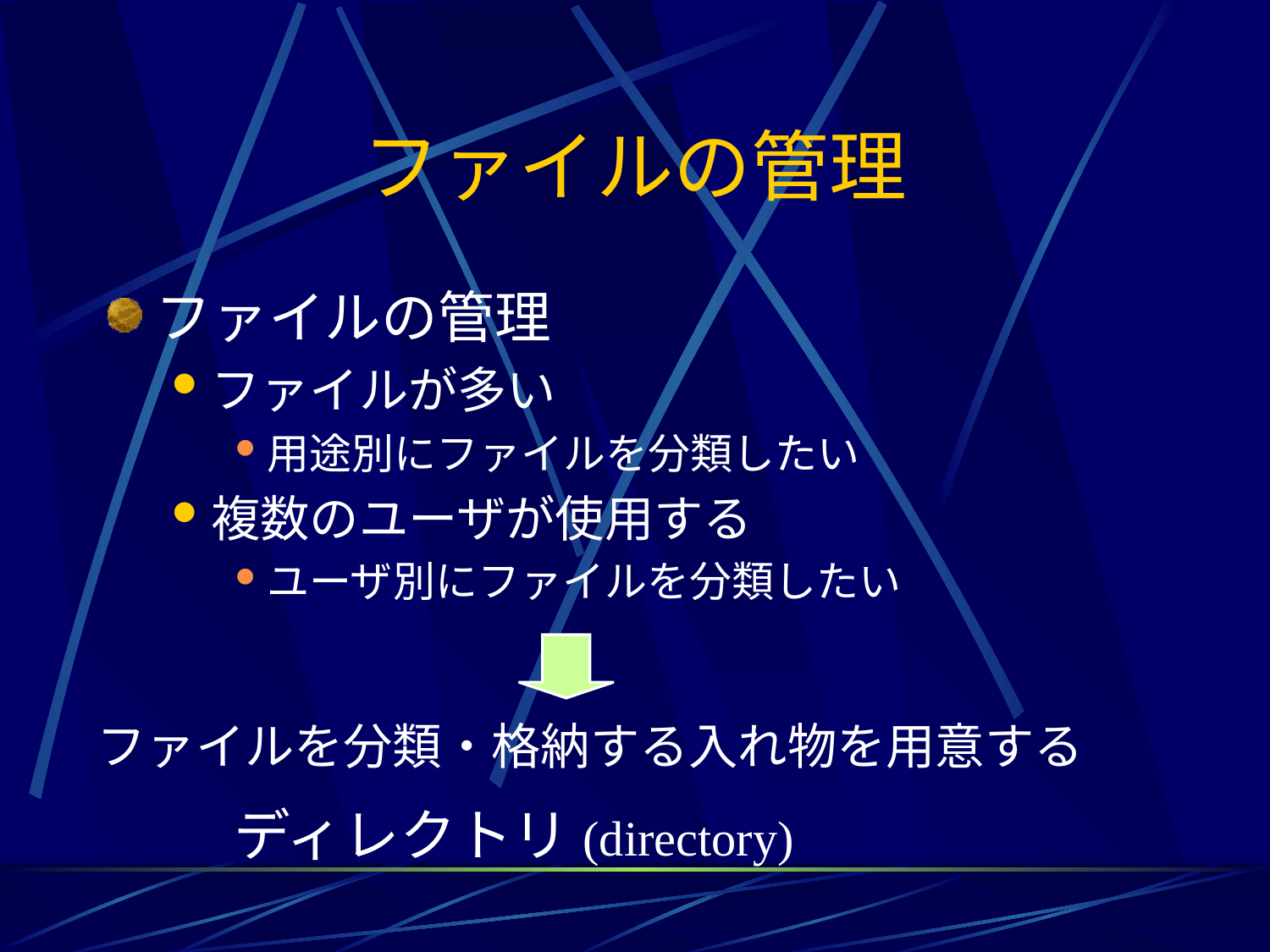

# ファイルの管理
ファイルの管理
ファイルが多い
用途別にファイルを分類したい
複数のユーザが使用する
ユーザ別にファイルを分類したい

ファイルを分類・格納する入れ物を用意する
ディレクトリ(directory)